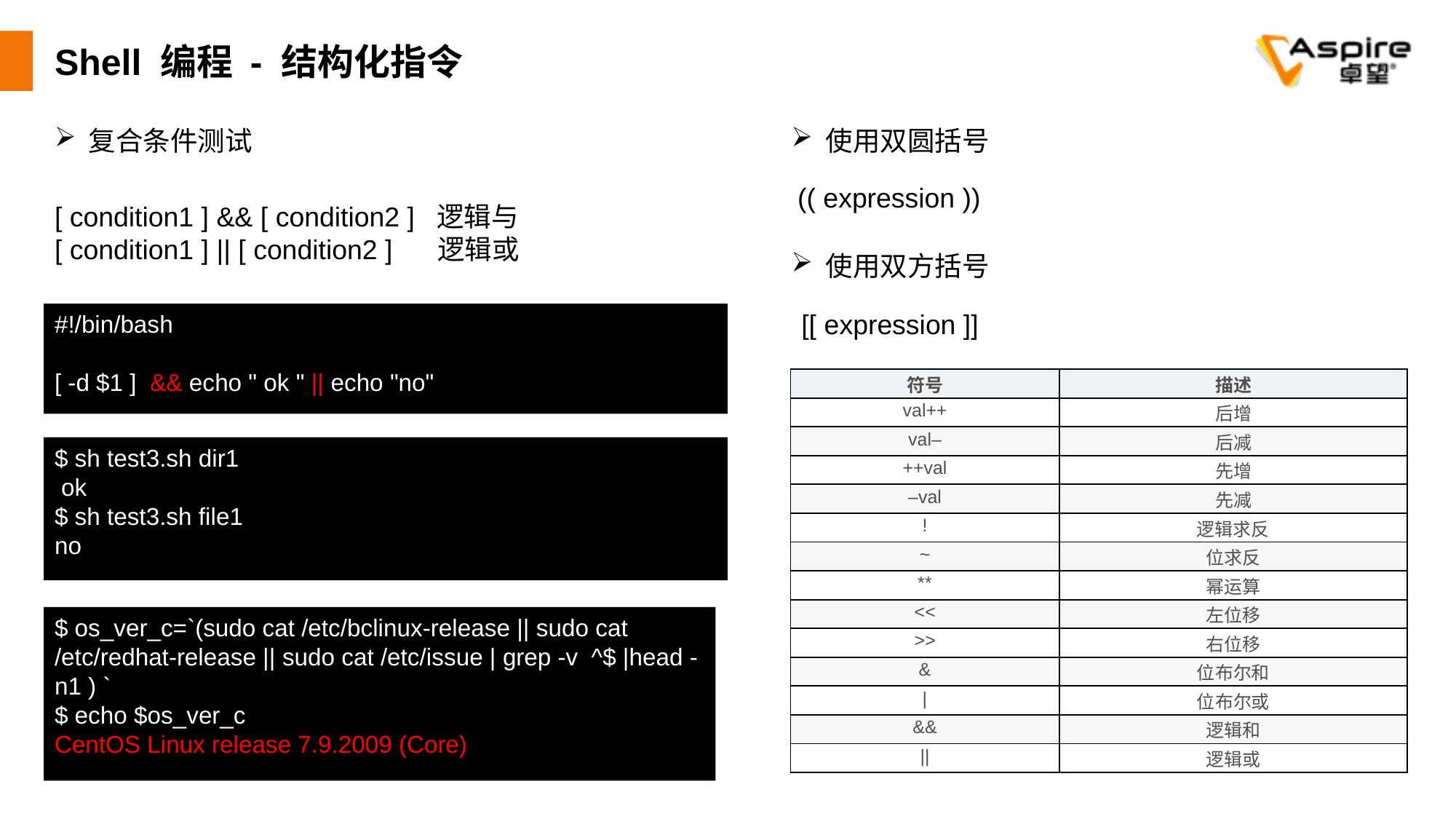

# Shell 编程 - 结构化指令
复合条件测试
使用双圆括号
(( expression ))
[ condition1 ] && [ condition2 ]  逻辑与
[ condition1 ] || [ condition2 ]     逻辑或
使用双方括号
[[ expression ]]
#!/bin/bash

[ -d $1 ]  && echo " ok " || echo "no"
| 符号 | 描述 |
| --- | --- |
| val++ | 后增 |
| val– | 后减 |
| ++val | 先增 |
| –val | 先减 |
| ! | 逻辑求反 |
| ~ | 位求反 |
| \*\* | 幂运算 |
| << | 左位移 |
| >> | 右位移 |
| & | 位布尔和 |
| | | 位布尔或 |
| && | 逻辑和 |
| || | 逻辑或 |
$ sh test3.sh dir1
 ok
$ sh test3.sh file1
no
$ os_ver_c=`(sudo cat /etc/bclinux-release || sudo cat /etc/redhat-release || sudo cat /etc/issue | grep -v  ^$ |head -n1 ) `
$ echo $os_ver_c
CentOS Linux release 7.9.2009 (Core)